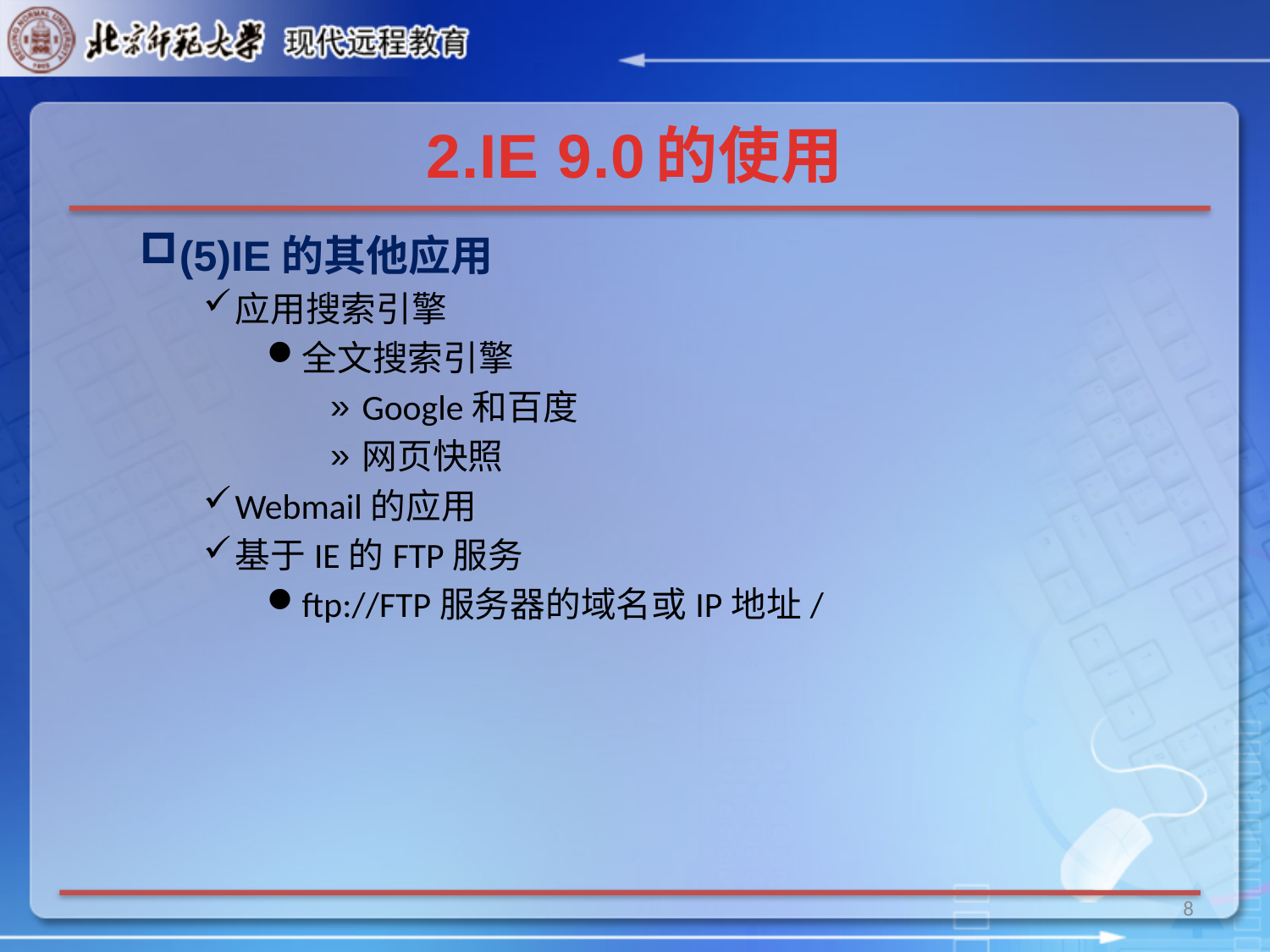

# 2.IE 9.0的使用
(5)IE的其他应用
应用搜索引擎
全文搜索引擎
Google和百度
网页快照
Webmail的应用
基于IE的FTP服务
ftp://FTP服务器的域名或IP地址/

8